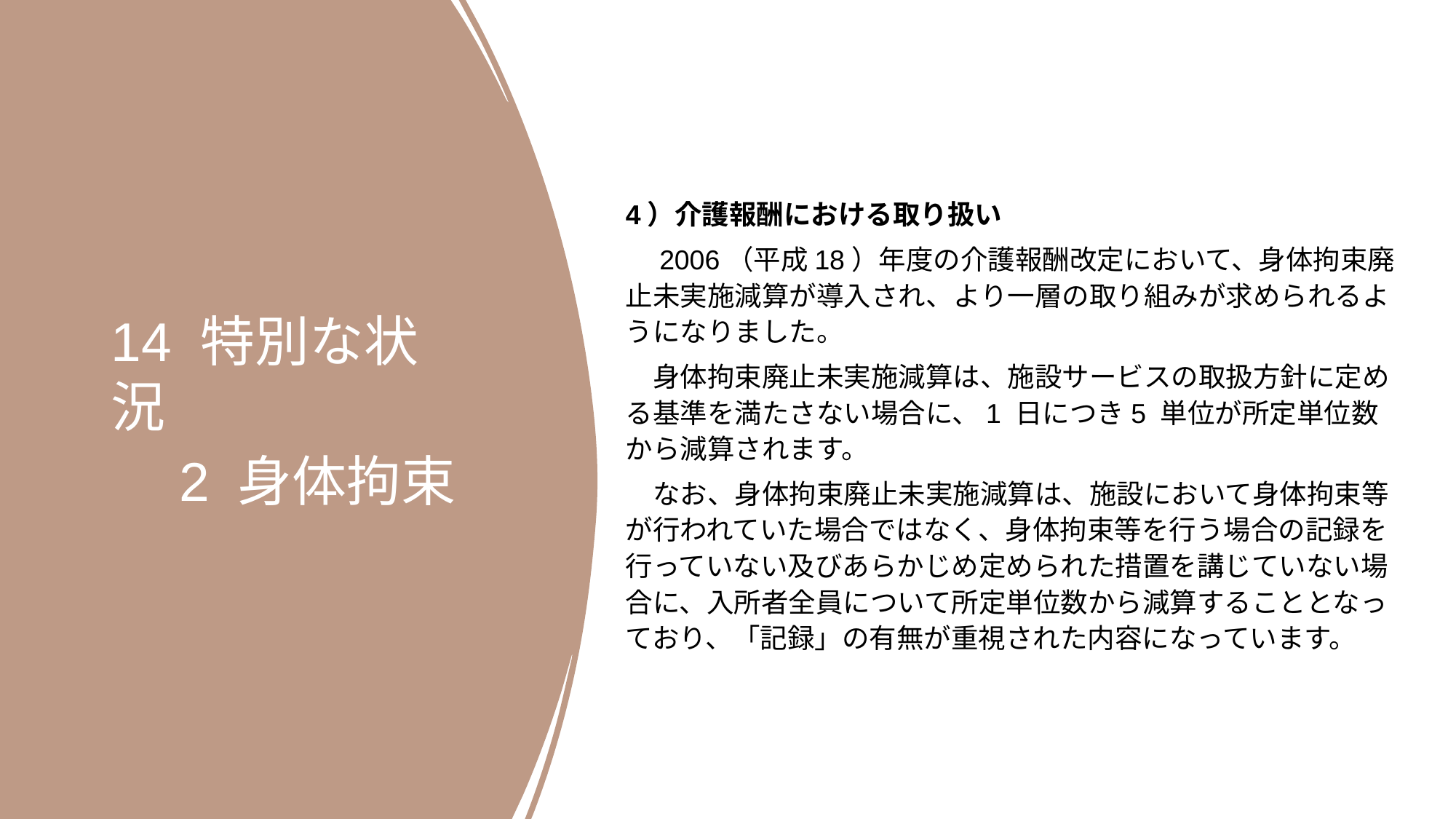

4）介護報酬における取り扱い
　2006（平成18）年度の介護報酬改定において、身体拘束廃止未実施減算が導入され、より一層の取り組みが求められるようになりました。
　身体拘束廃止未実施減算は、施設サービスの取扱方針に定める基準を満たさない場合に、1 日につき5 単位が所定単位数から減算されます。
　なお、身体拘束廃止未実施減算は、施設において身体拘束等が行われていた場合ではなく、身体拘束等を行う場合の記録を行っていない及びあらかじめ定められた措置を講じていない場合に、入所者全員について所定単位数から減算することとなっており、「記録」の有無が重視された内容になっています。
14 特別な状況
　2 身体拘束